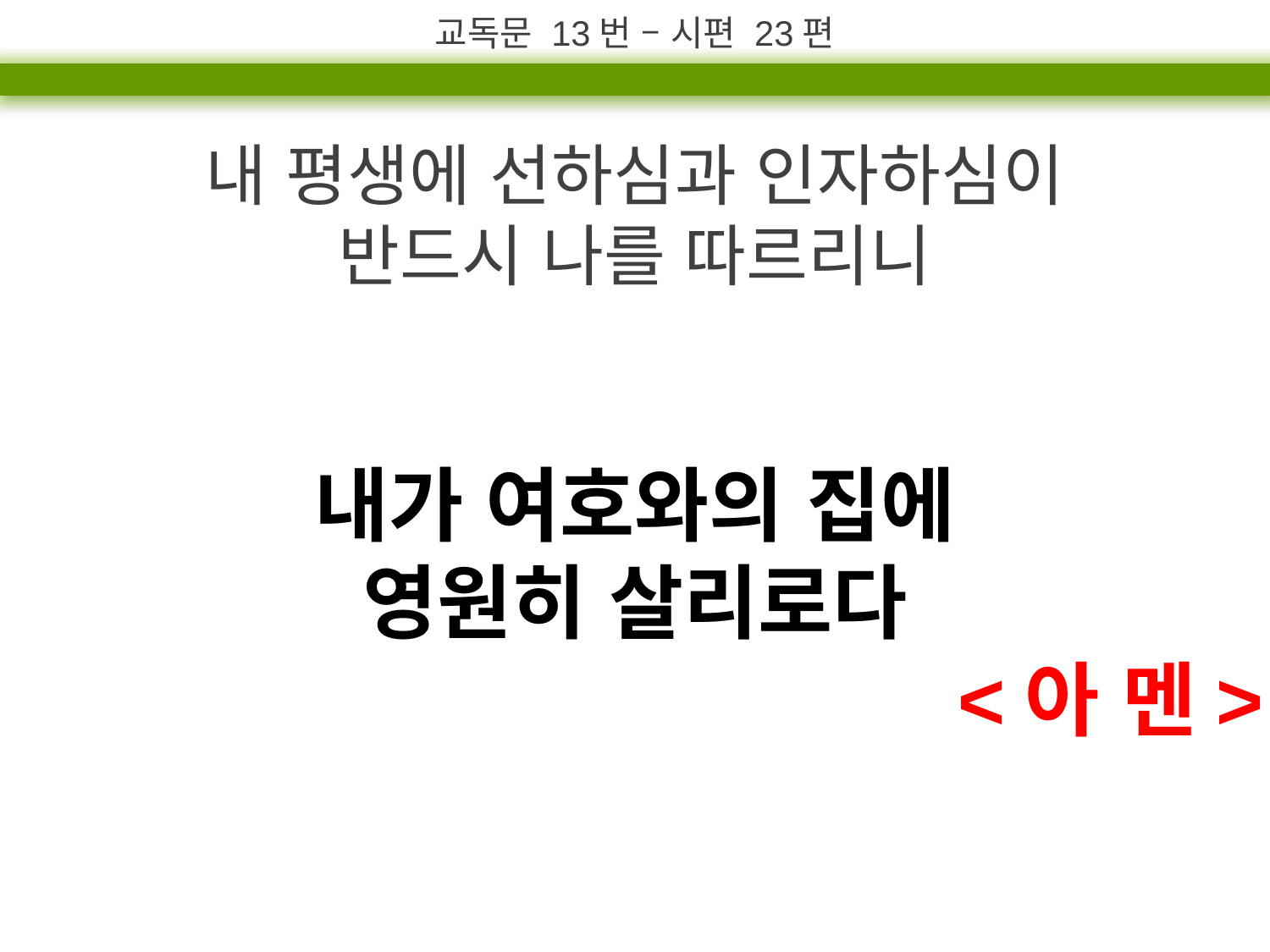

교독문 13번 – 시편 23편

내 평생에 선하심과 인자하심이
반드시 나를 따르리니
내가 여호와의 집에
영원히 살리로다
<아 멘>